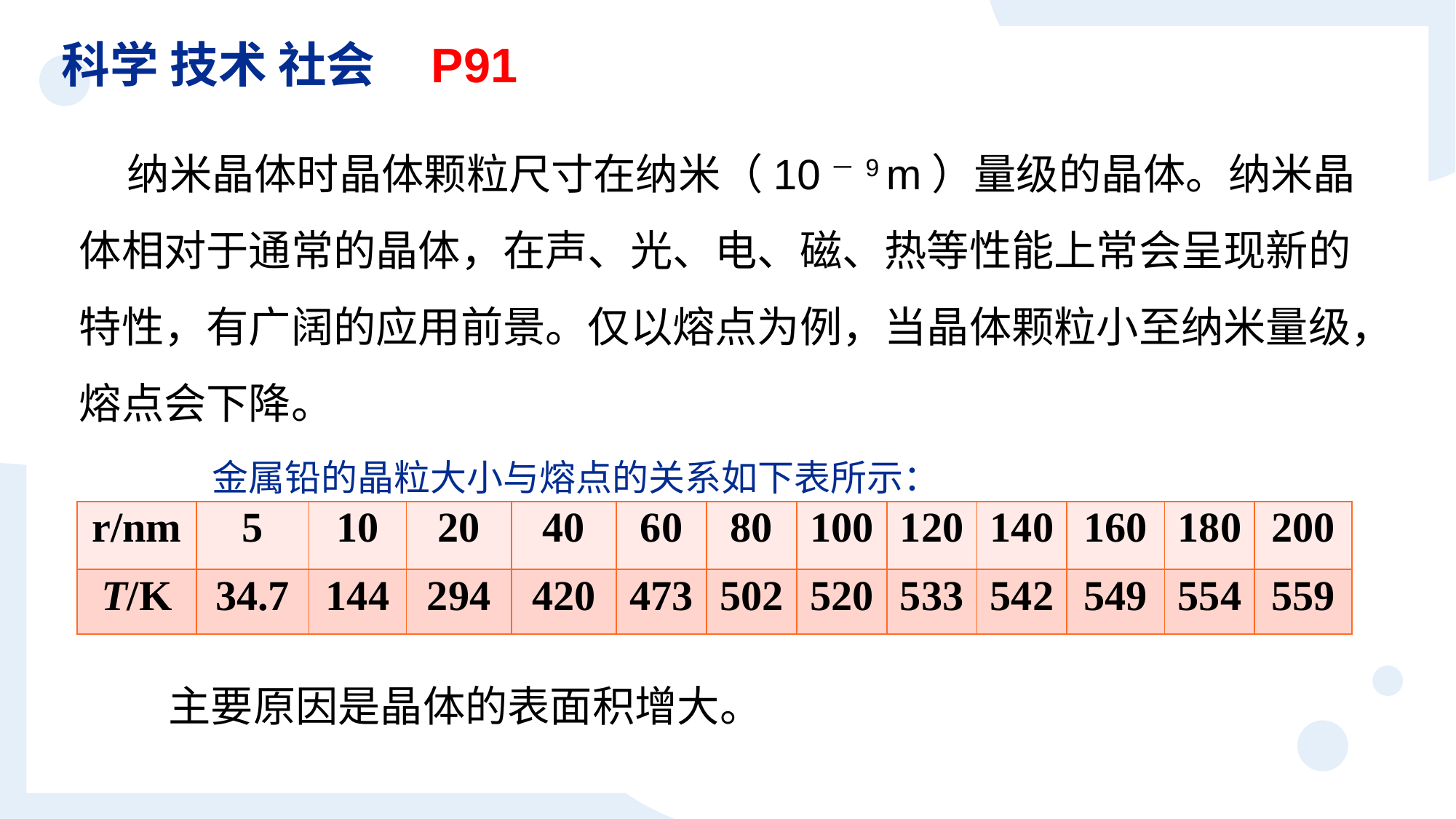

科学 技术 社会    P91
    纳米晶体时晶体颗粒尺寸在纳米（10－9 m）量级的晶体。纳米晶体相对于通常的晶体，在声、光、电、磁、热等性能上常会呈现新的特性，有广阔的应用前景。仅以熔点为例，当晶体颗粒小至纳米量级，熔点会下降。
金属铅的晶粒大小与熔点的关系如下表所示：
| r/nm | 5 | 10 | 20 | 40 | 60 | 80 | 100 | 120 | 140 | 160 | 180 | 200 |
| --- | --- | --- | --- | --- | --- | --- | --- | --- | --- | --- | --- | --- |
| T/K | 34.7 | 144 | 294 | 420 | 473 | 502 | 520 | 533 | 542 | 549 | 554 | 559 |
主要原因是晶体的表面积增大。